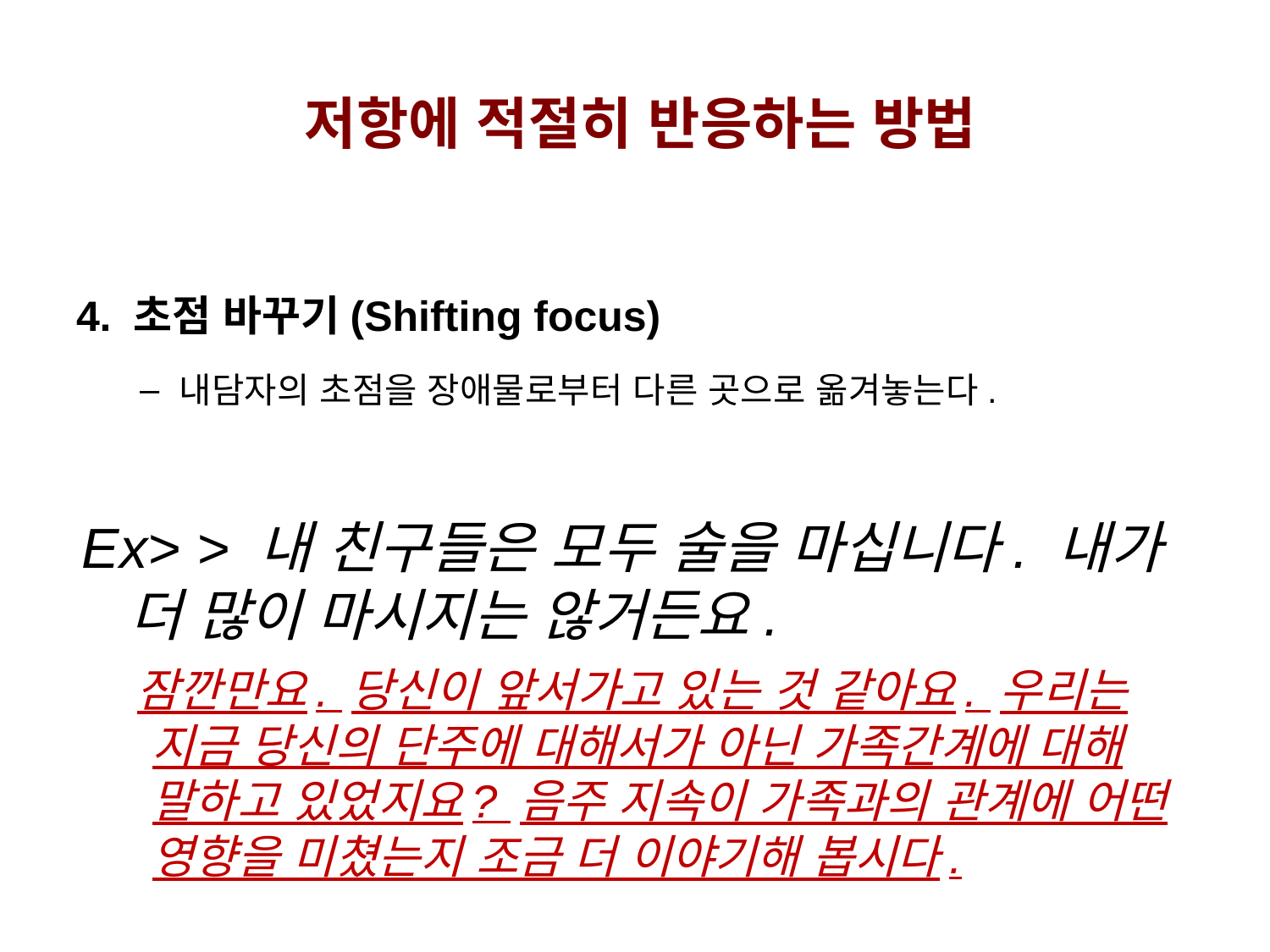

저항에 적절히 반응하는 방법
4. 초점 바꾸기(Shifting focus)
내담자의 초점을 장애물로부터 다른 곳으로 옮겨놓는다.
Ex> > 내 친구들은 모두 술을 마십니다. 내가 더 많이 마시지는 않거든요.

  잠깐만요. 당신이 앞서가고 있는 것 같아요. 우리는 지금 당신의 단주에 대해서가 아닌 가족간계에 대해 말하고 있었지요? 음주 지속이 가족과의 관계에 어떤 영향을 미쳤는지 조금 더 이야기해 봅시다.